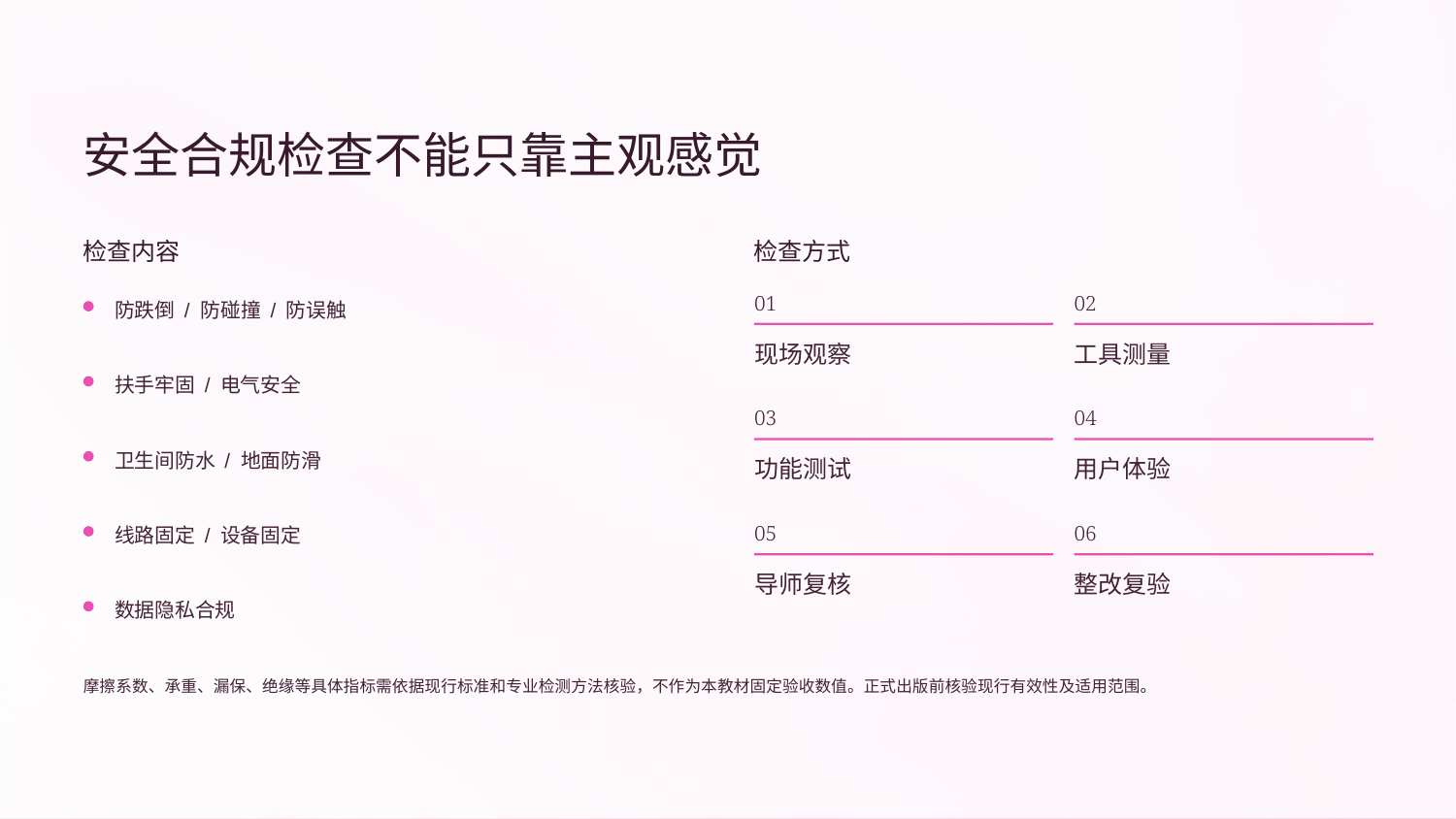

安全合规检查不能只靠主观感觉
检查内容
检查方式
防跌倒 / 防碰撞 / 防误触
01
02

现场观察
工具测量
扶手牢固 / 电气安全

03
04

卫生间防水 / 地面防滑

功能测试
用户体验
线路固定 / 设备固定
05
06

导师复核
整改复验
数据隐私合规

摩擦系数、承重、漏保、绝缘等具体指标需依据现行标准和专业检测方法核验，不作为本教材固定验收数值。正式出版前核验现行有效性及适用范围。